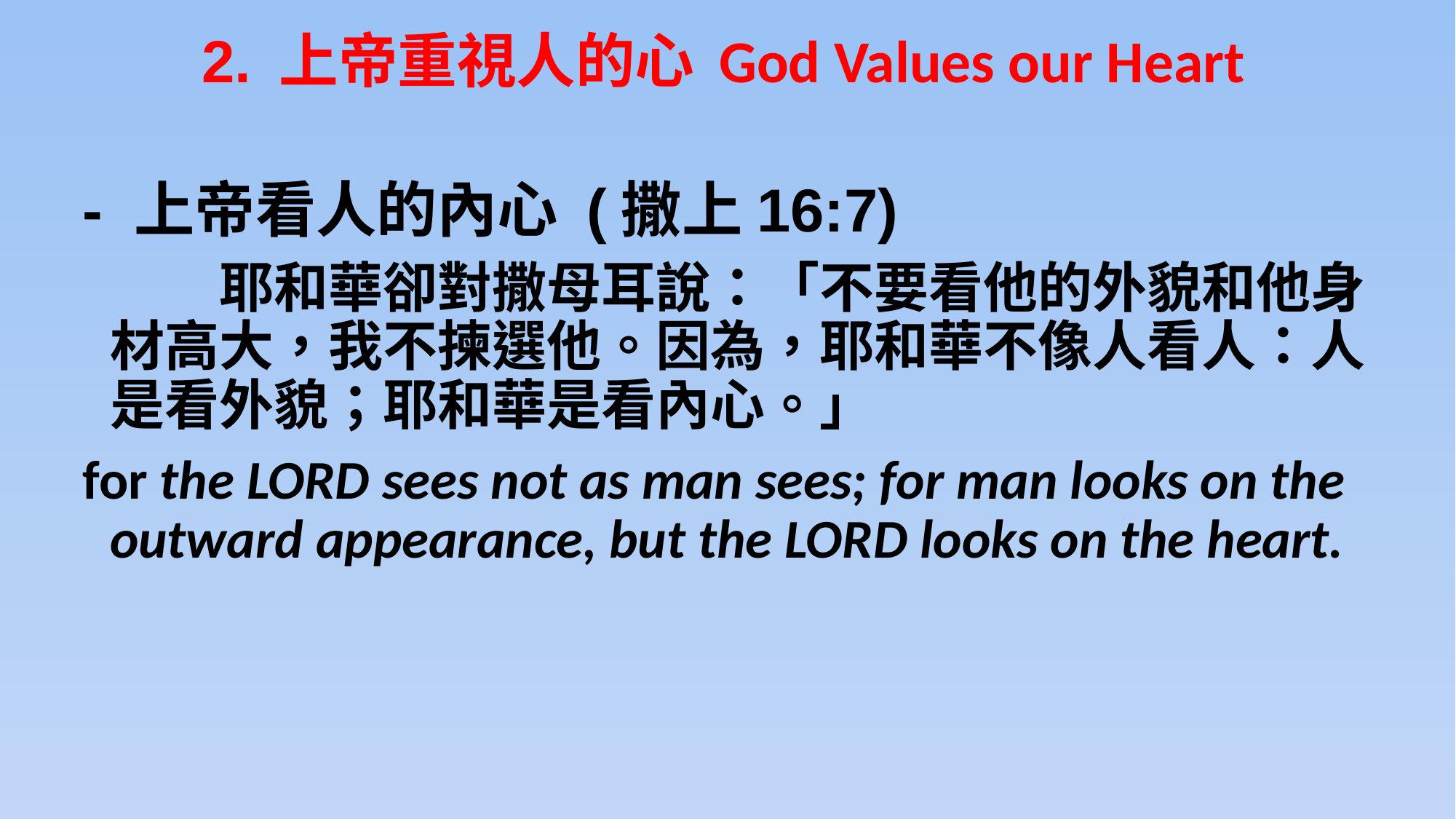

# 2. 上帝重視人的心 God Values our Heart

- 上帝看人的內心 (撒上16:7)
		耶和華卻對撒母耳說：「不要看他的外貌和他身材高大，我不揀選他。因為，耶和華不像人看人：人是看外貌；耶和華是看內心。」
for the LORD sees not as man sees; for man looks on the outward appearance, but the LORD looks on the heart.